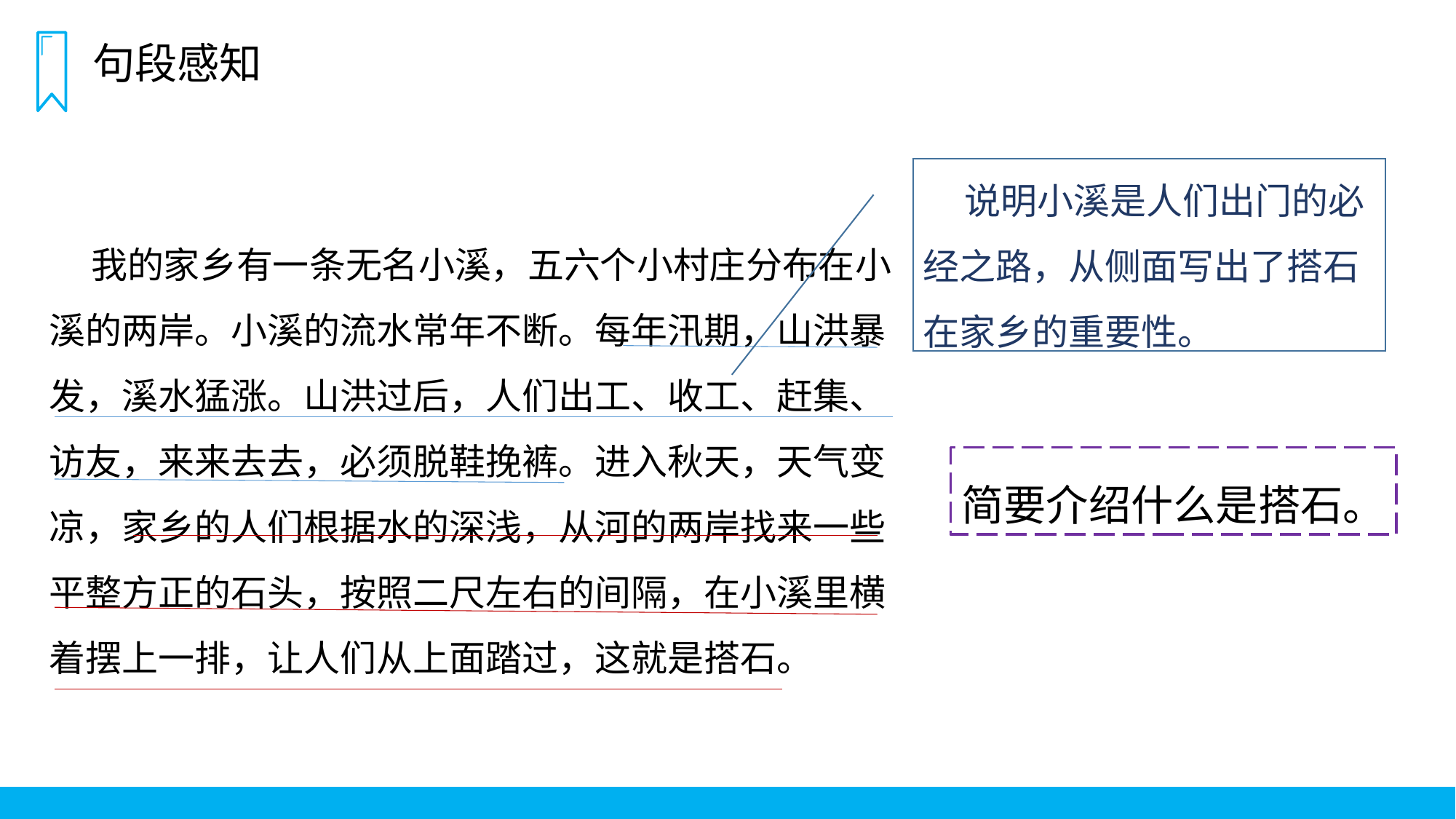

句段感知
    说明小溪是人们出门的必经之路，从侧面写出了搭石在家乡的重要性。

    我的家乡有一条无名小溪，五六个小村庄分布在小溪的两岸。小溪的流水常年不断。每年汛期，山洪暴发，溪水猛涨。山洪过后，人们出工、收工、赶集、访友，来来去去，必须脱鞋挽裤。进入秋天，天气变凉，家乡的人们根据水的深浅，从河的两岸找来一些平整方正的石头，按照二尺左右的间隔，在小溪里横着摆上一排，让人们从上面踏过，这就是搭石。
简要介绍什么是搭石。